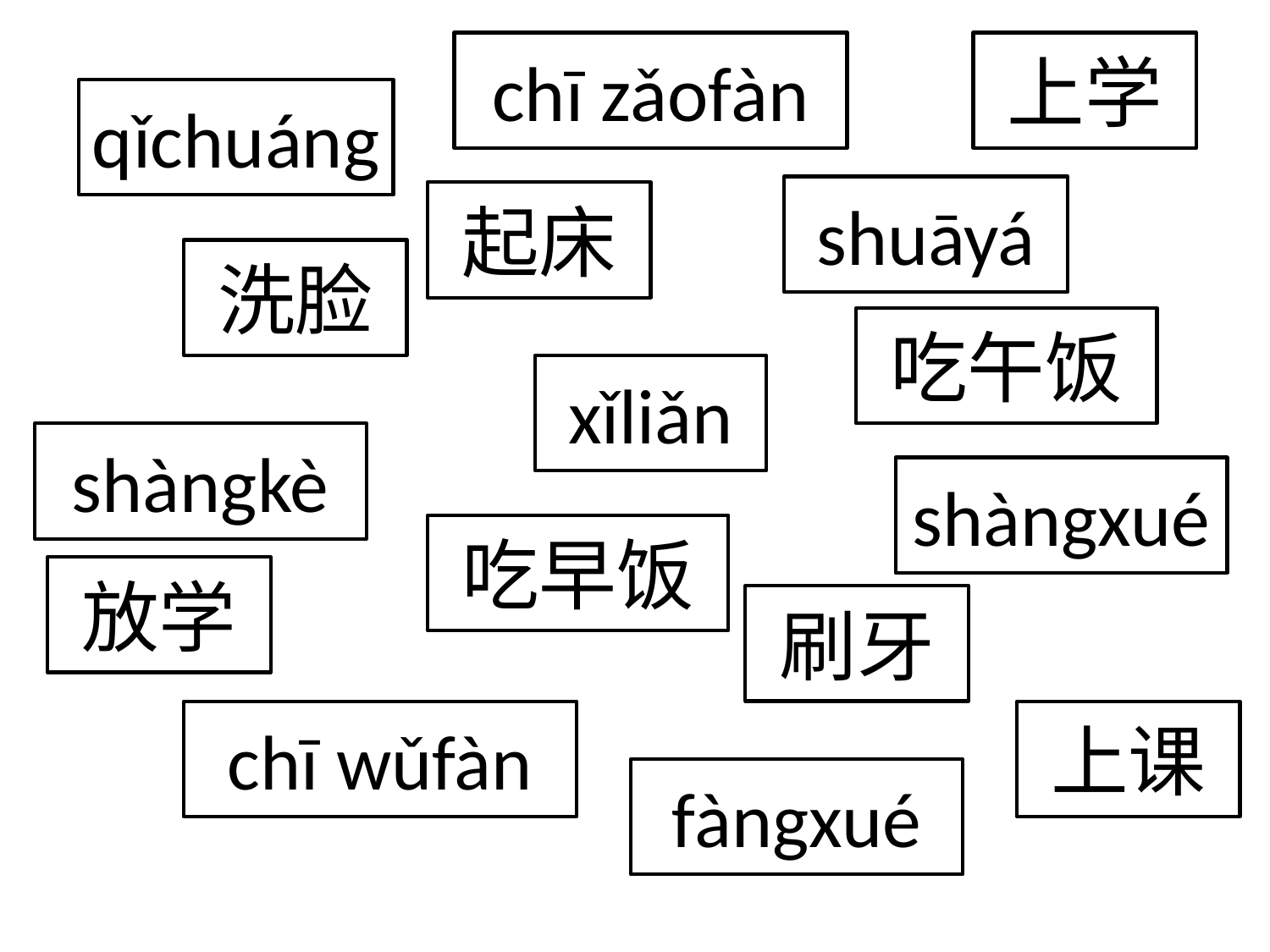

chī zǎofàn
上学
qǐchuáng
shuāyá
起床
洗脸
吃午饭
xǐliǎn
shàngkè
shàngxué
吃早饭
放学
刷牙
chī wǔfàn
上课
fàngxué